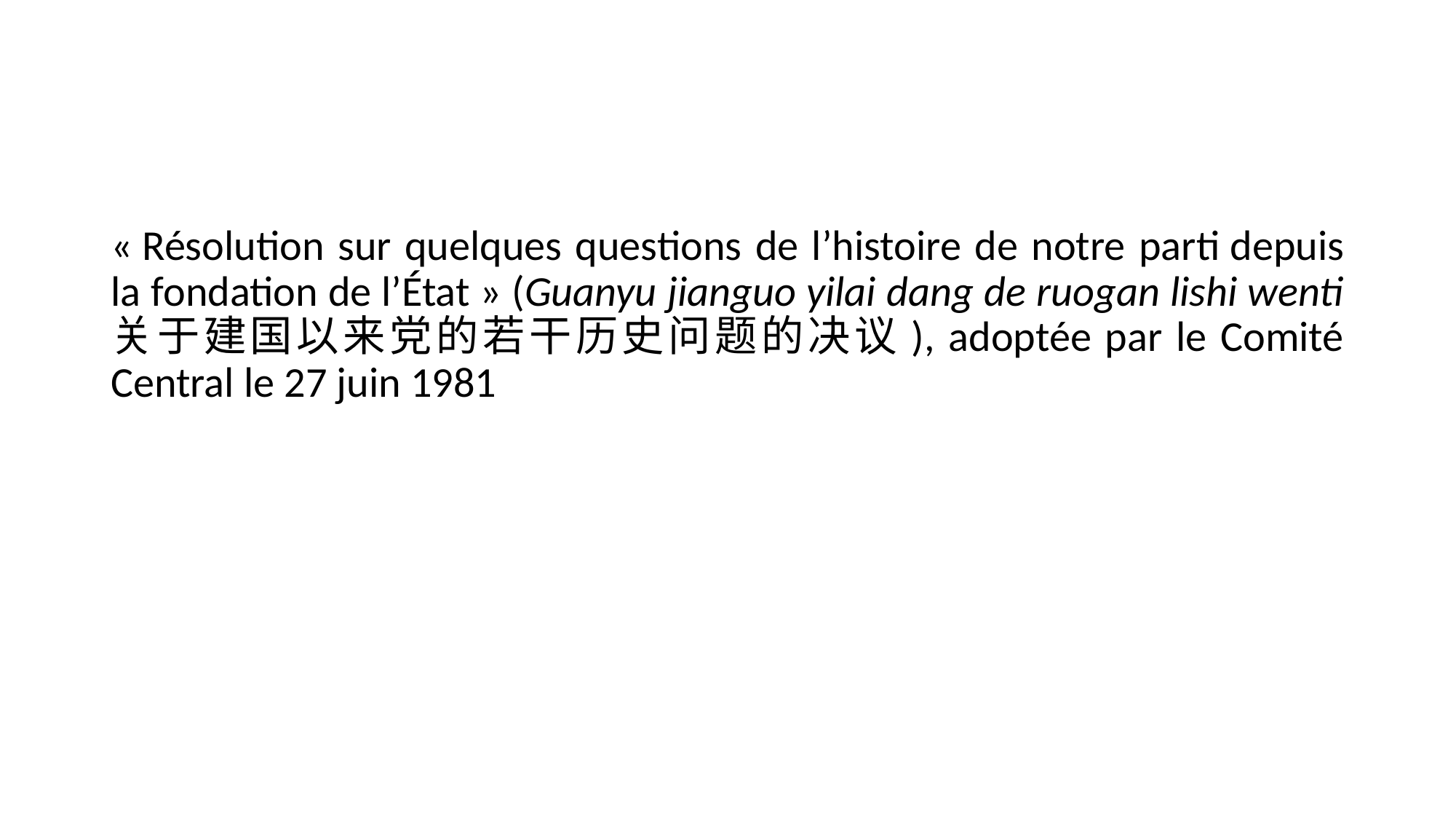

#
« Résolution sur quelques questions de l’histoire de notre parti depuis la fondation de l’État » (Guanyu jianguo yilai dang de ruogan lishi wenti 关于建国以来党的若干历史问题的决议), adoptée par le Comité Central le 27 juin 1981